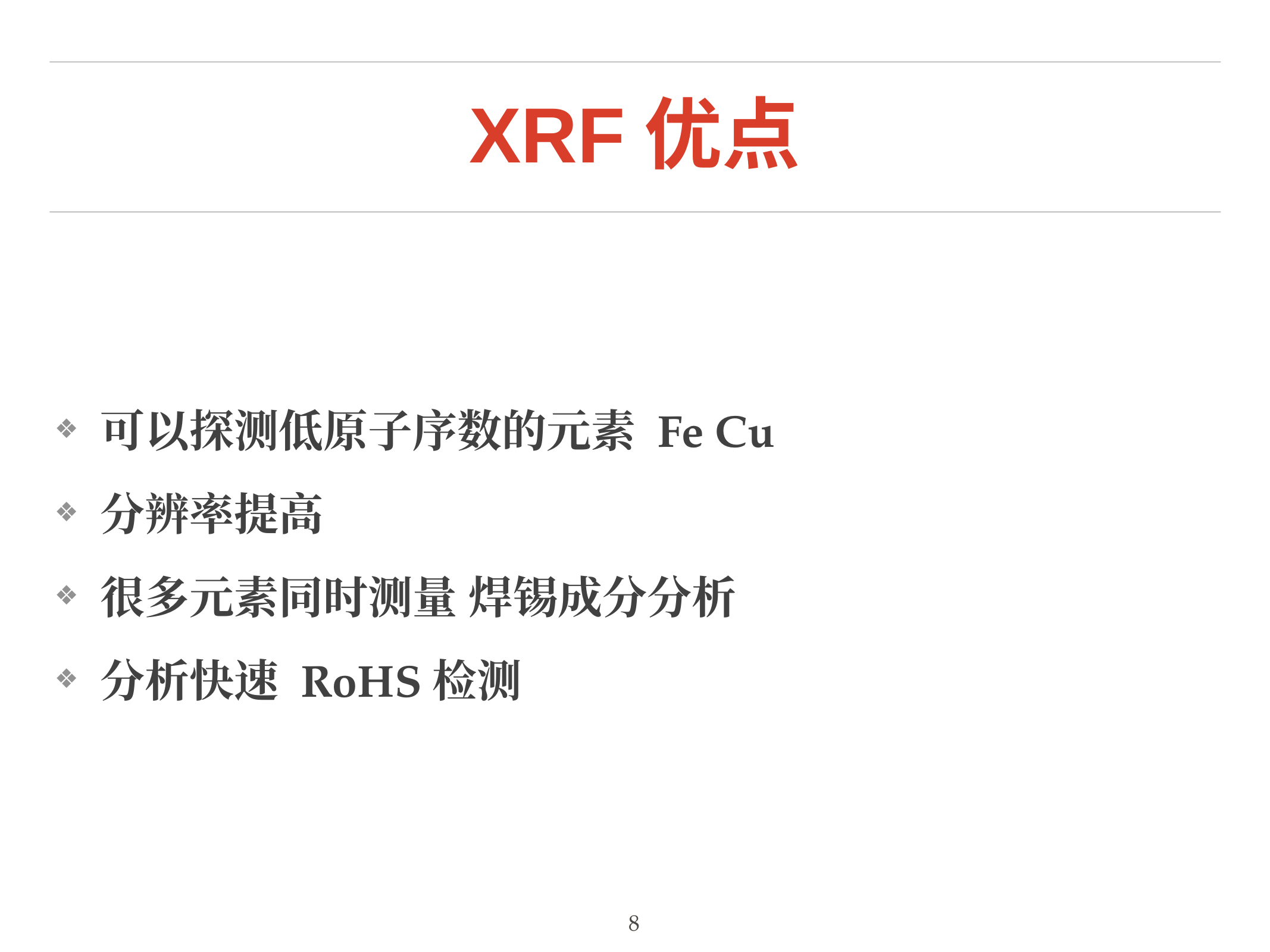

# XRF优点

可以探测低原子序数的元素 Fe Cu
分辨率提高
很多元素同时测量 焊锡成分分析
分析快速 RoHS检测
8